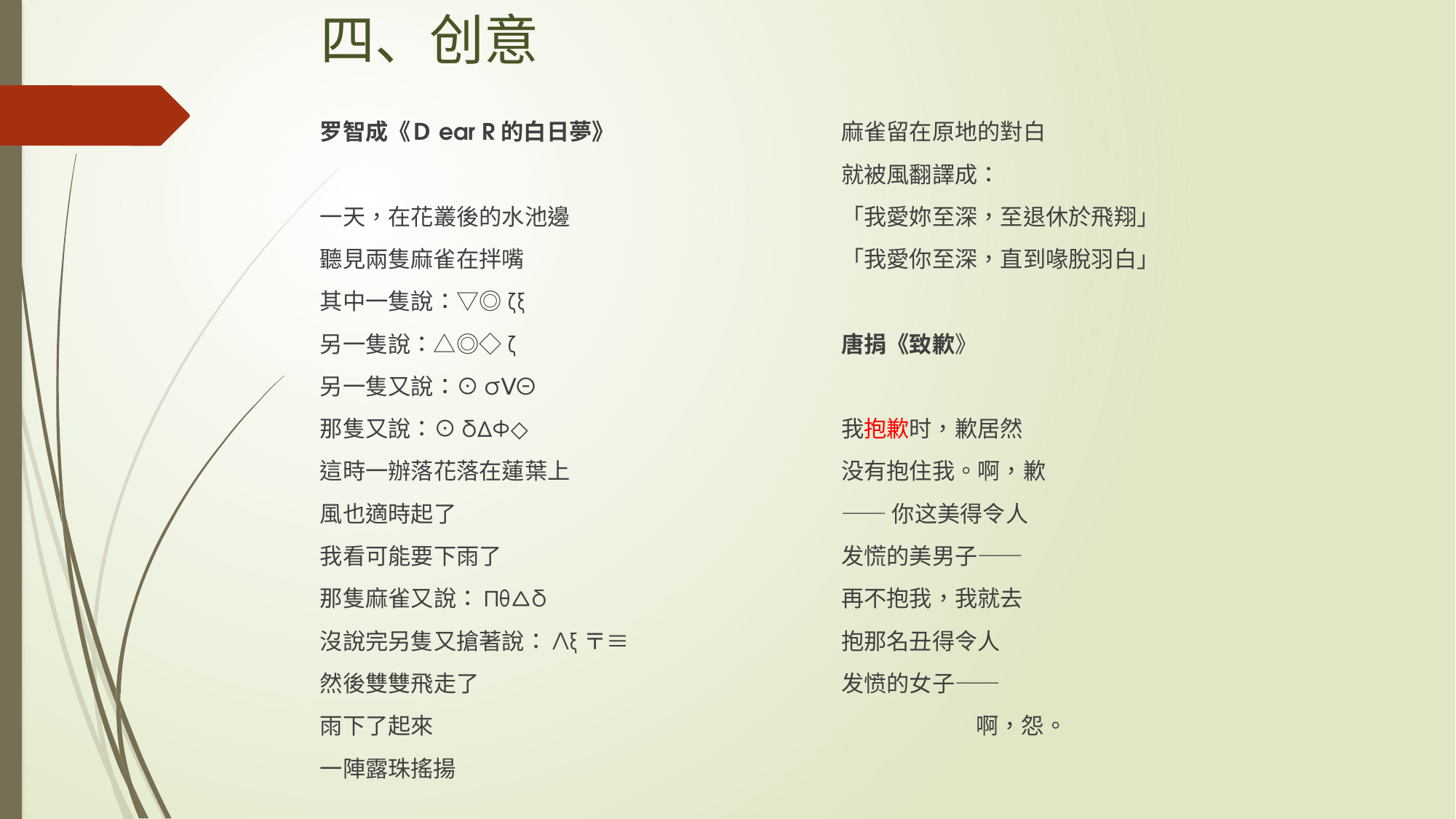

# 四、创意
罗智成《Ｄear R的白日夢》

一天，在花叢後的水池邊
聽見兩隻麻雀在拌嘴
其中一隻說：▽◎ζξ
另一隻說：△◎◇ζ
另一隻又說：⊙σⅤΘ
那隻又說：⊙δΔΦ◇
這時一辦落花落在蓮葉上
風也適時起了
我看可能要下雨了
那隻麻雀又說：Πθ△δ
沒說完另隻又搶著說：Λξ〒≡
然後雙雙飛走了
雨下了起來
一陣露珠搖揚

麻雀留在原地的對白
就被風翻譯成：
「我愛妳至深，至退休於飛翔」
「我愛你至深，直到喙脫羽白」

唐捐《致歉》

我抱歉时，歉居然
没有抱住我。啊，歉
——你这美得令人
发慌的美男子——
再不抱我，我就去
抱那名丑得令人
发愤的女子——
	    啊，怨。